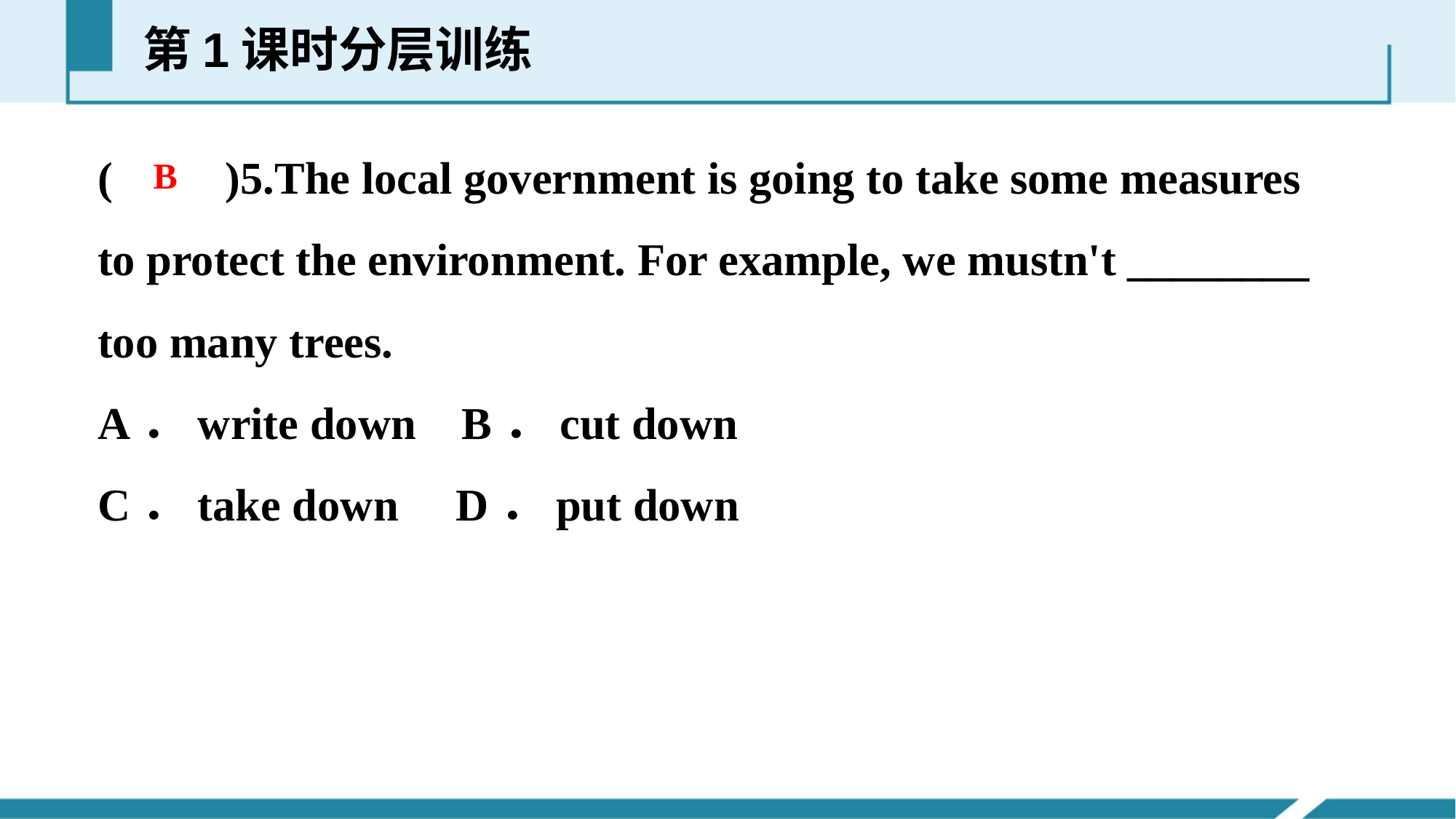

第1课时分层训练
(　　)5.The local government is going to take some measures to protect the environ­ment. For example, we mustn't ________ too many trees.
A．write down    B．cut down
C．take down     D．put down
B